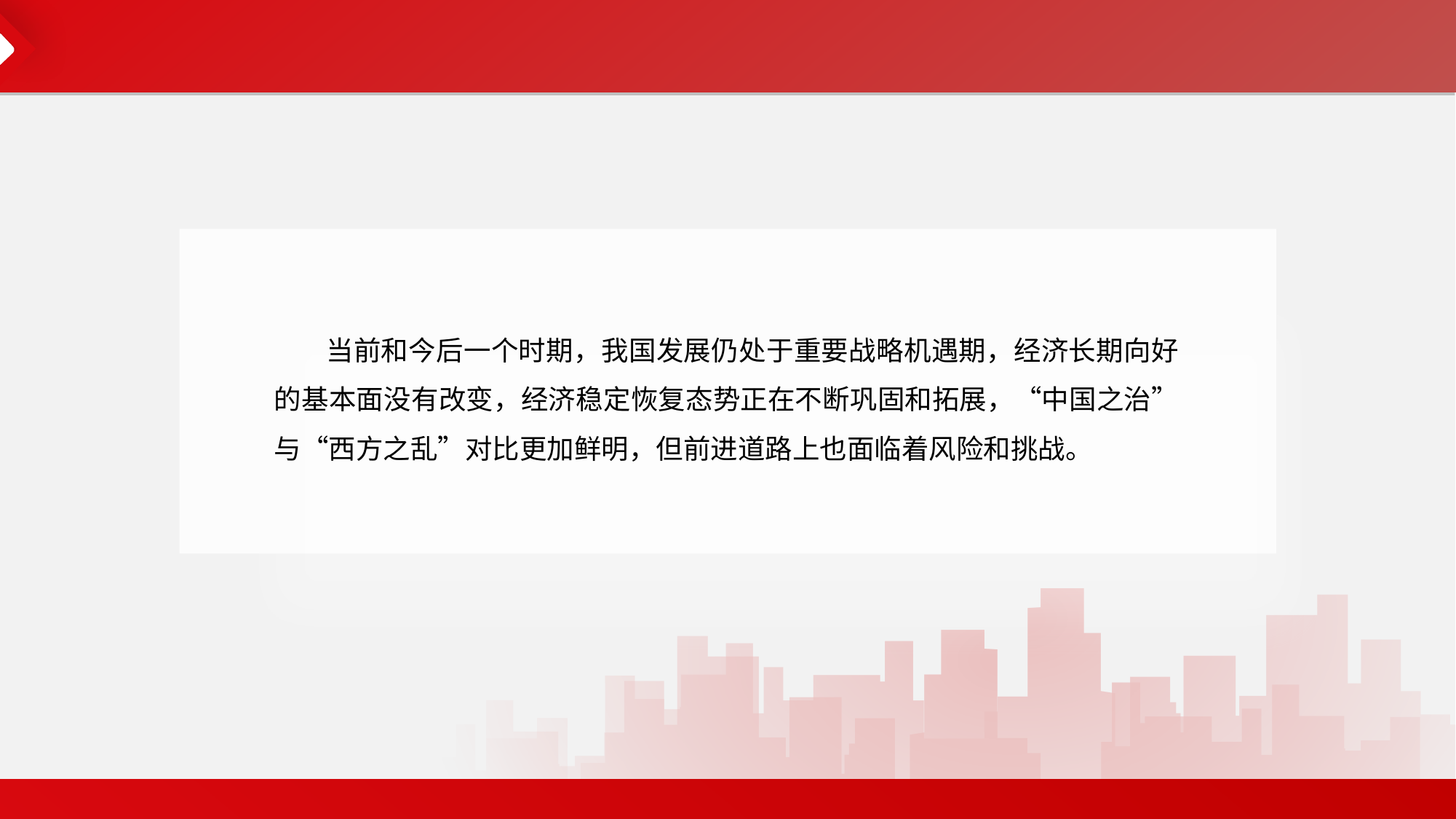

当前和今后一个时期，我国发展仍处于重要战略机遇期，经济长期向好的基本面没有改变，经济稳定恢复态势正在不断巩固和拓展，“中国之治”与“西方之乱”对比更加鲜明，但前进道路上也面临着风险和挑战。